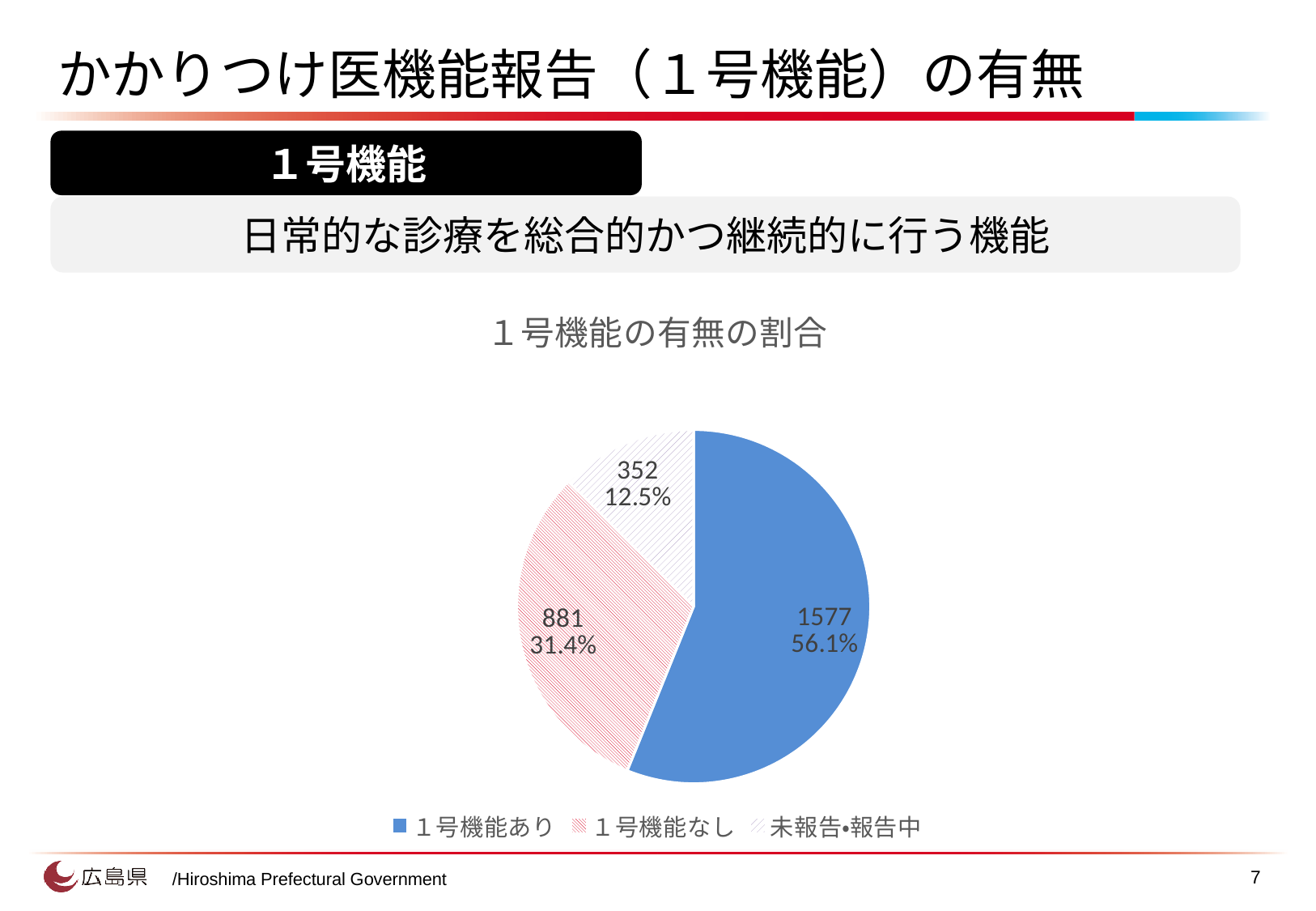

かかりつけ医機能報告（１号機能）の有無
１号機能
日常的な診療を総合的かつ継続的に行う機能

### Chart: １号機能の有無の割合

| Category | １号機能の有無の割合 |
|---|---|
| １号機能あり | 1577.0 |
| １号機能なし | 881.0 |
| 未報告・報告中 | 352.0 |